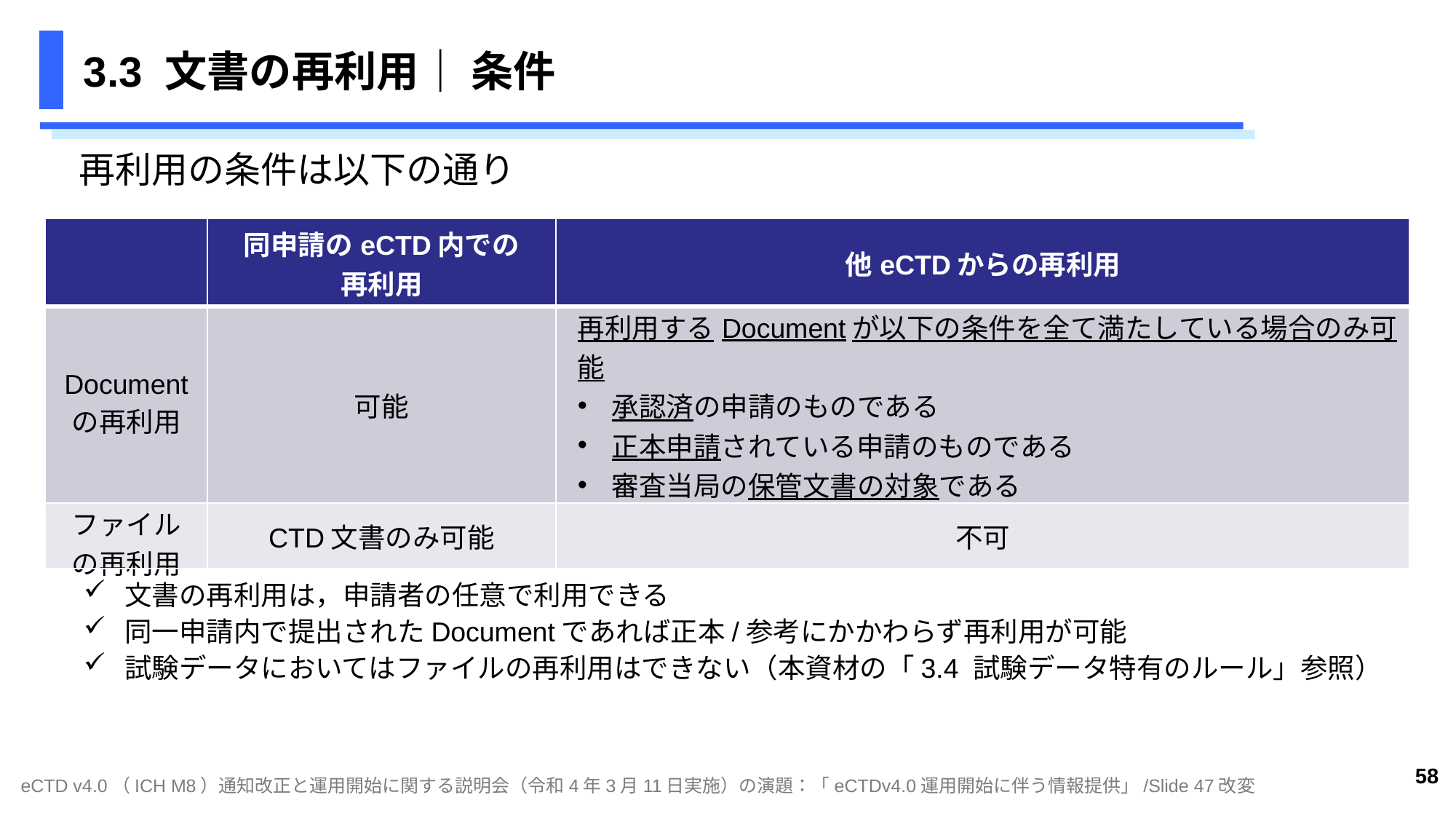

# 3.3 文書の再利用｜ 条件
再利用の条件は以下の通り
|  | 同申請のeCTD内での 再利用 | 他eCTDからの再利用 |
| --- | --- | --- |
| Document の再利用 | 可能 | 再利用するDocumentが以下の条件を全て満たしている場合のみ可能 承認済の申請のものである 正本申請されている申請のものである 審査当局の保管文書の対象である 厚労省文書管理規則が定める保管期間内（現在は30年）である |
| ファイル の再利用 | CTD文書のみ可能 | 不可 |
文書の再利用は，申請者の任意で利用できる
同一申請内で提出されたDocumentであれば正本/参考にかかわらず再利用が可能
試験データにおいてはファイルの再利用はできない（本資材の「3.4 試験データ特有のルール」参照）

58
eCTD v4.0（ICH M8）通知改正と運用開始に関する説明会（令和4年3月11日実施）の演題：「eCTDv4.0運用開始に伴う情報提供」/Slide 47改変